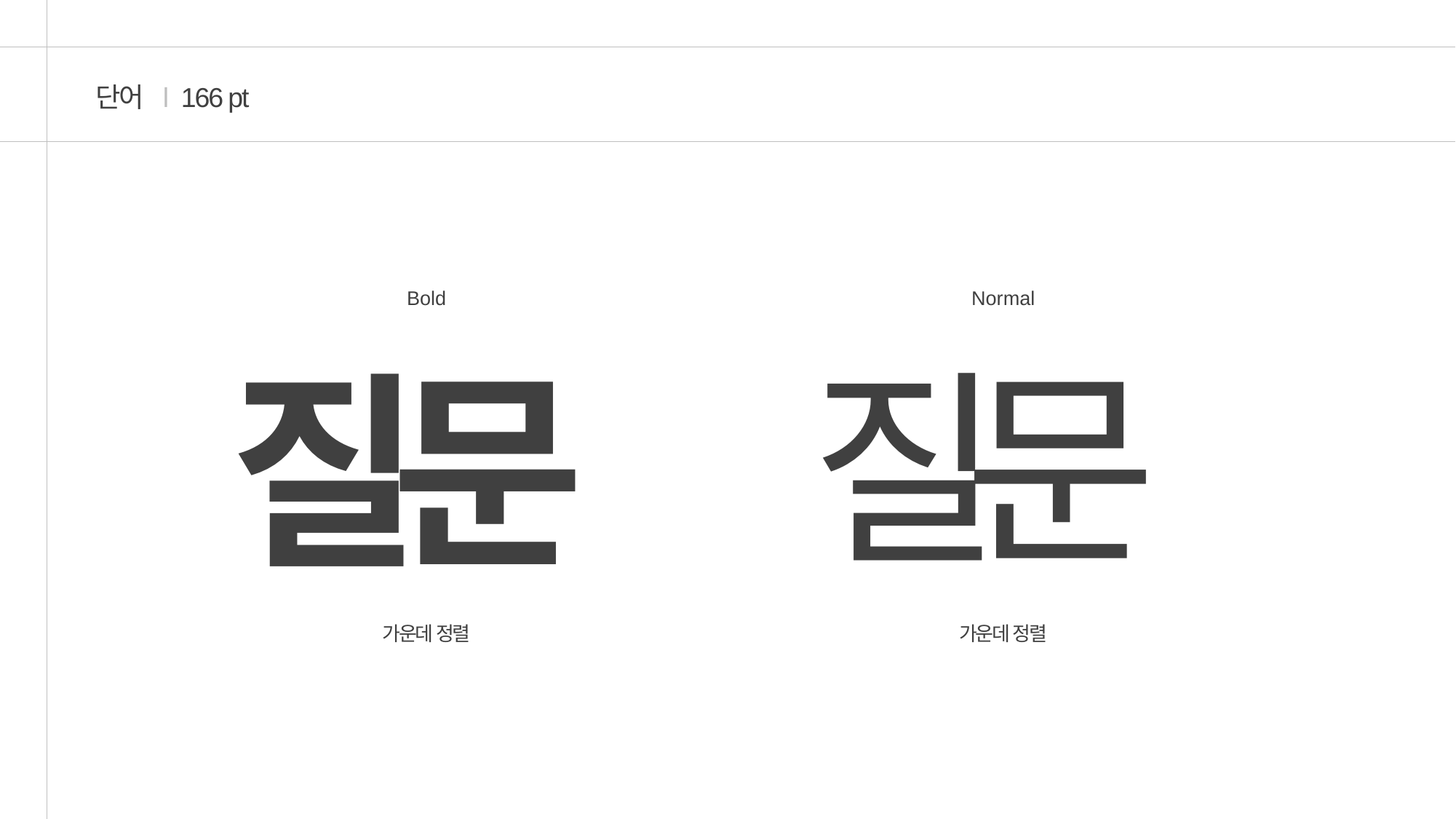

단어  l  166 pt
Bold
Normal
질문
질문
가운데 정렬
가운데 정렬